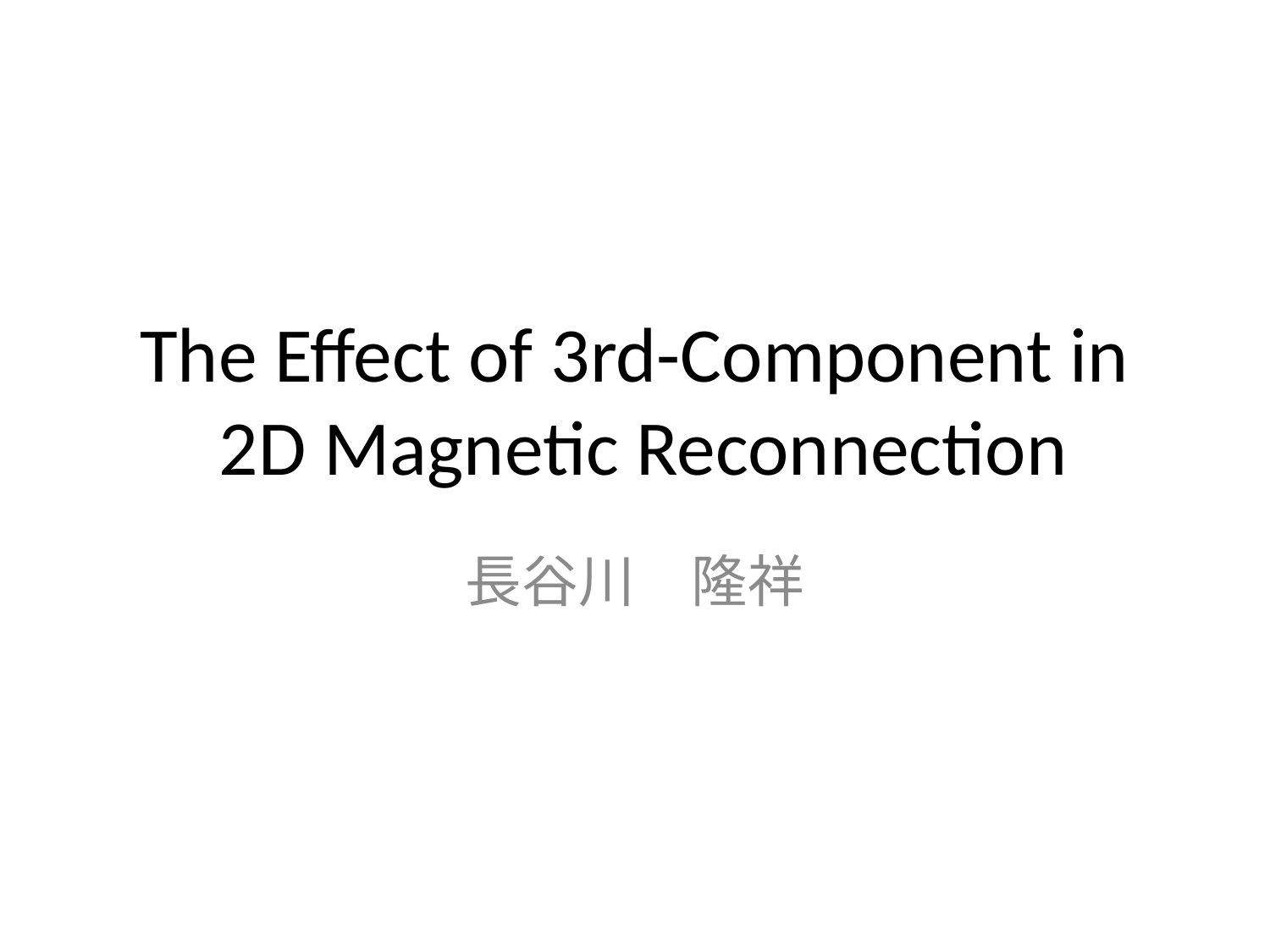

# The Effect of 3rd-Component in 2D Magnetic Reconnection
長谷川　隆祥